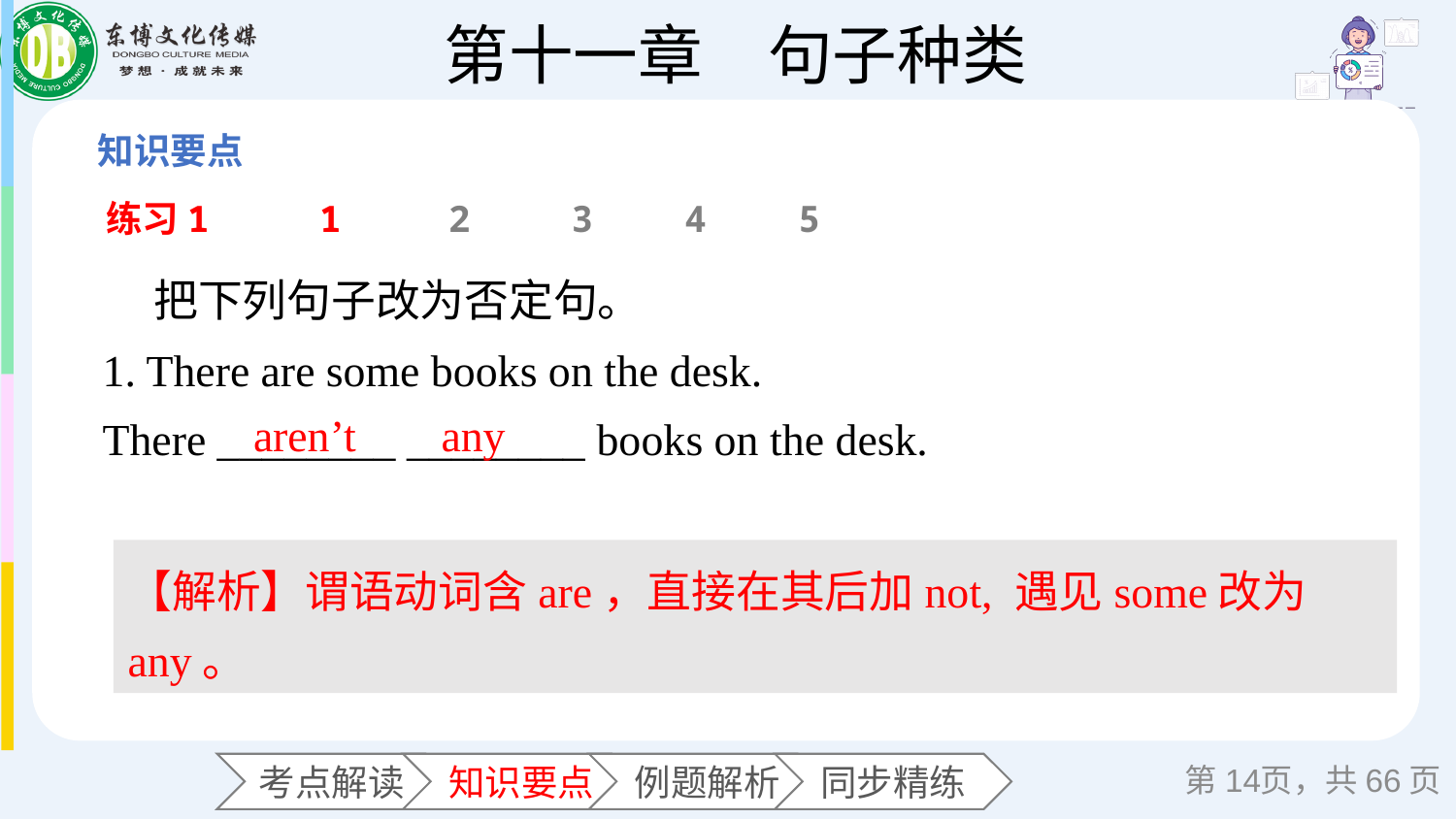

练习1
1
2
3
4
5
    把下列句子改为否定句。
1. There are some books on the desk.
There ________ ________ books on the desk.
aren’t
any
【解析】谓语动词含are，直接在其后加not, 遇见some改为any。
第14页，共66页